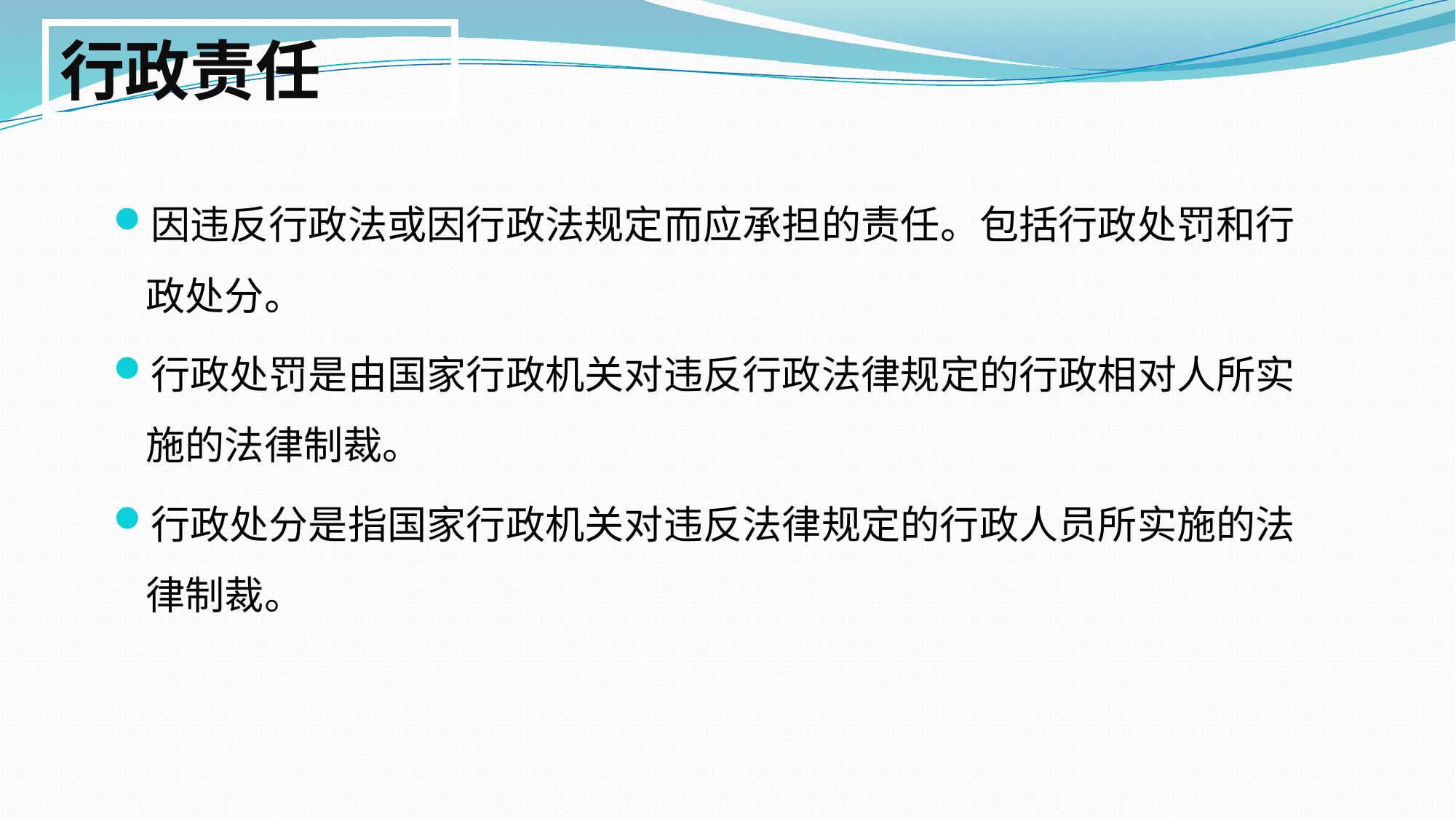

行政责任
因违反行政法或因行政法规定而应承担的责任。包括行政处罚和行政处分。
行政处罚是由国家行政机关对违反行政法律规定的行政相对人所实施的法律制裁。
行政处分是指国家行政机关对违反法律规定的行政人员所实施的法律制裁。